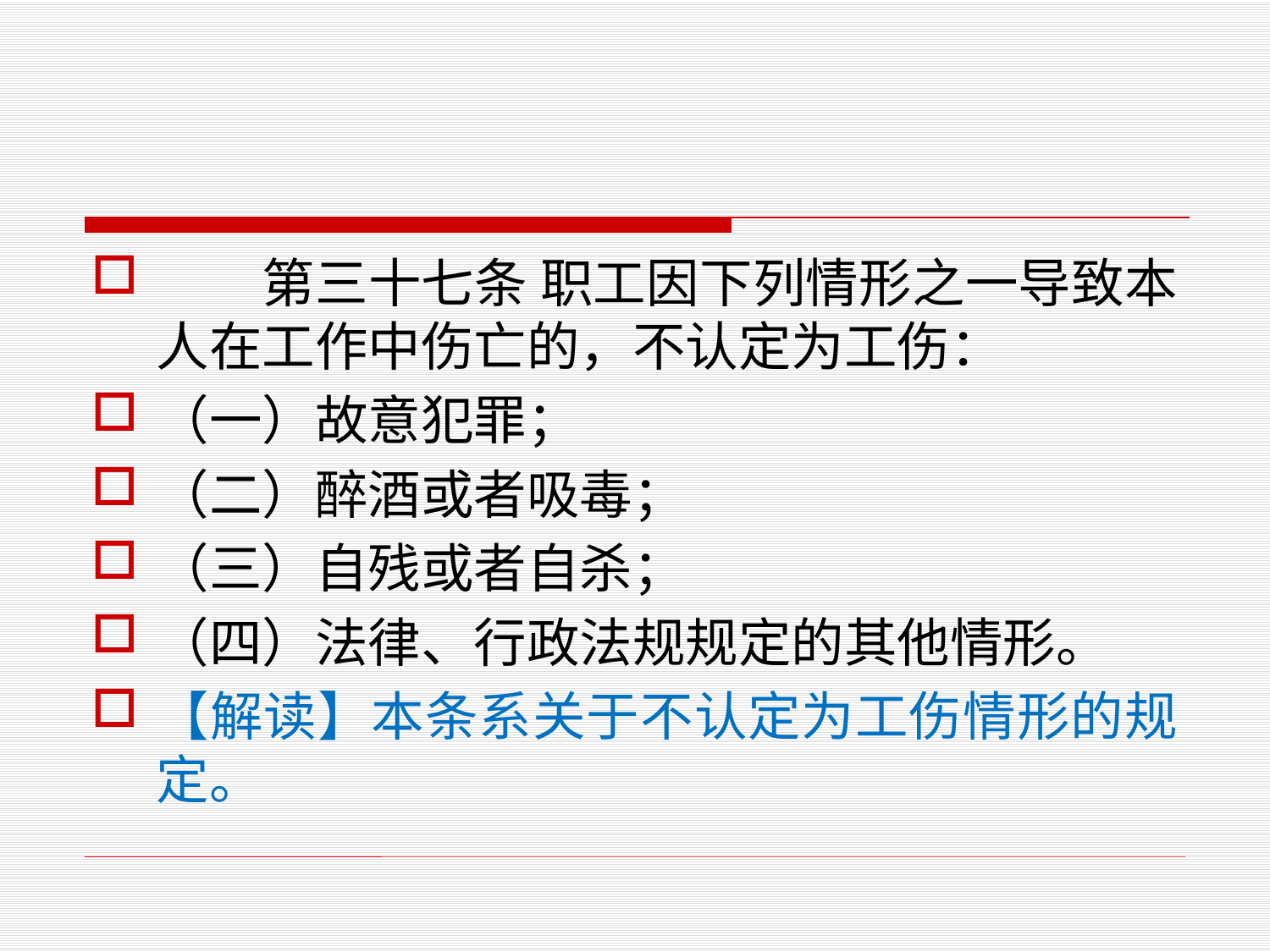

第三十七条 职工因下列情形之一导致本人在工作中伤亡的，不认定为工伤：
（一）故意犯罪；
（二）醉酒或者吸毒；
（三）自残或者自杀；
（四）法律、行政法规规定的其他情形。
【解读】本条系关于不认定为工伤情形的规定。